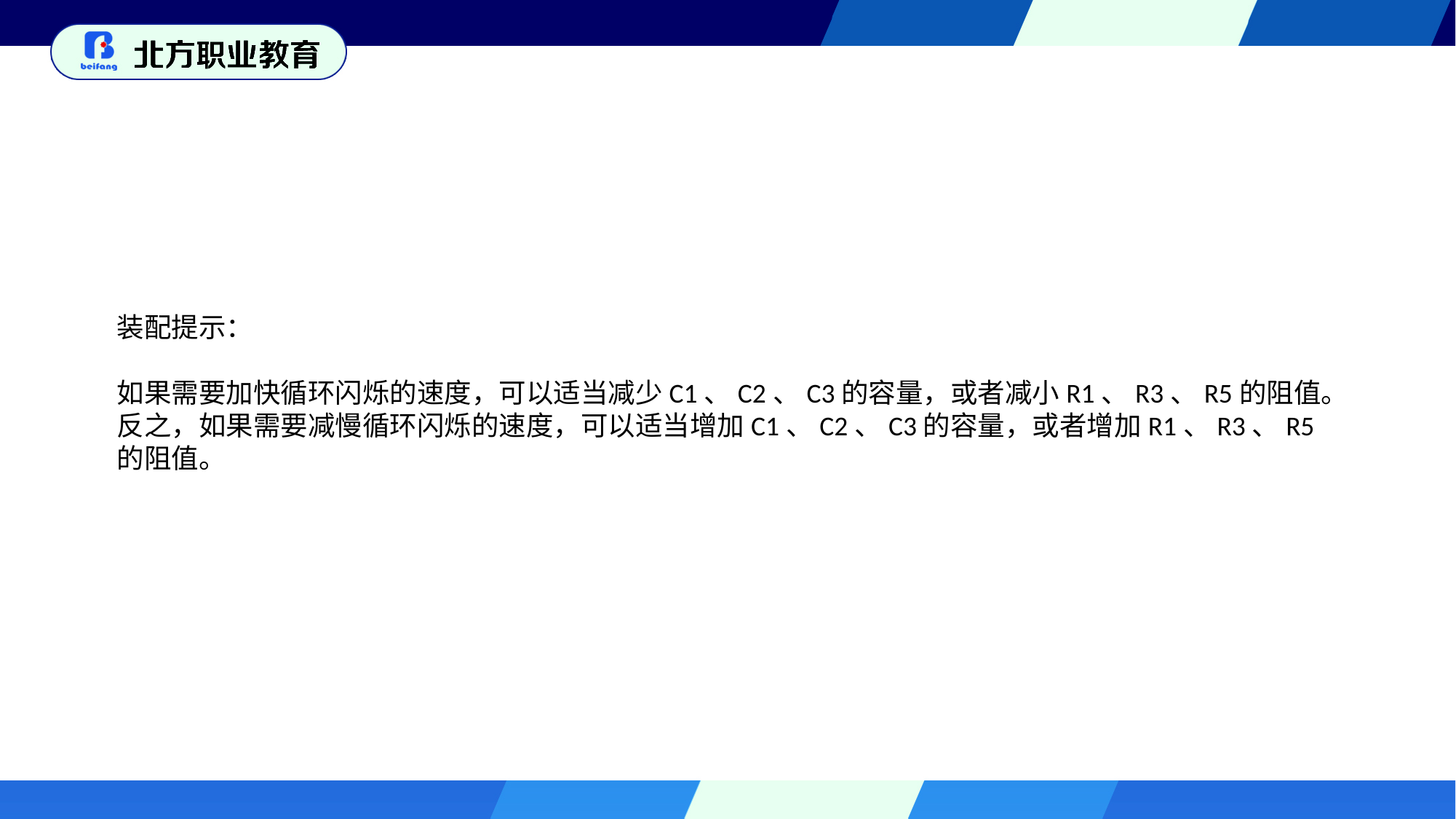

装配提示：

如果需要加快循环闪烁的速度，可以适当减少C1、C2、C3的容量，或者减小R1、R3、R5的阻值。
反之，如果需要减慢循环闪烁的速度，可以适当增加C1、C2、C3的容量，或者增加R1、R3、R5的阻值。